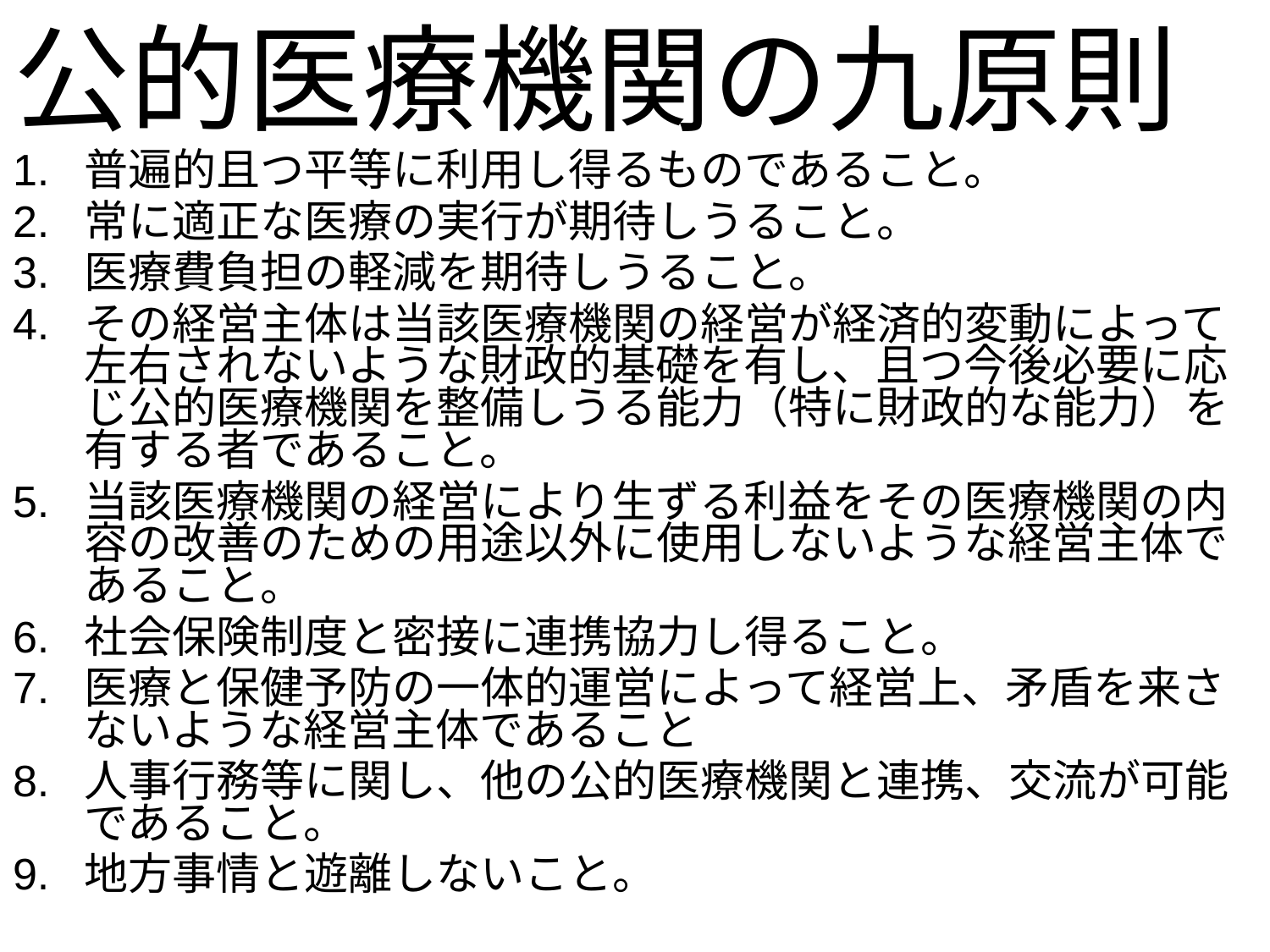

# 公的医療機関の九原則
普遍的且つ平等に利用し得るものであること。
常に適正な医療の実行が期待しうること。
医療費負担の軽減を期待しうること。
その経営主体は当該医療機関の経営が経済的変動によって左右されないような財政的基礎を有し、且つ今後必要に応じ公的医療機関を整備しうる能力（特に財政的な能力）を有する者であること。
当該医療機関の経営により生ずる利益をその医療機関の内容の改善のための用途以外に使用しないような経営主体であること。
社会保険制度と密接に連携協力し得ること。
医療と保健予防の一体的運営によって経営上、矛盾を来さないような経営主体であること
人事行務等に関し、他の公的医療機関と連携、交流が可能であること。
地方事情と遊離しないこと。